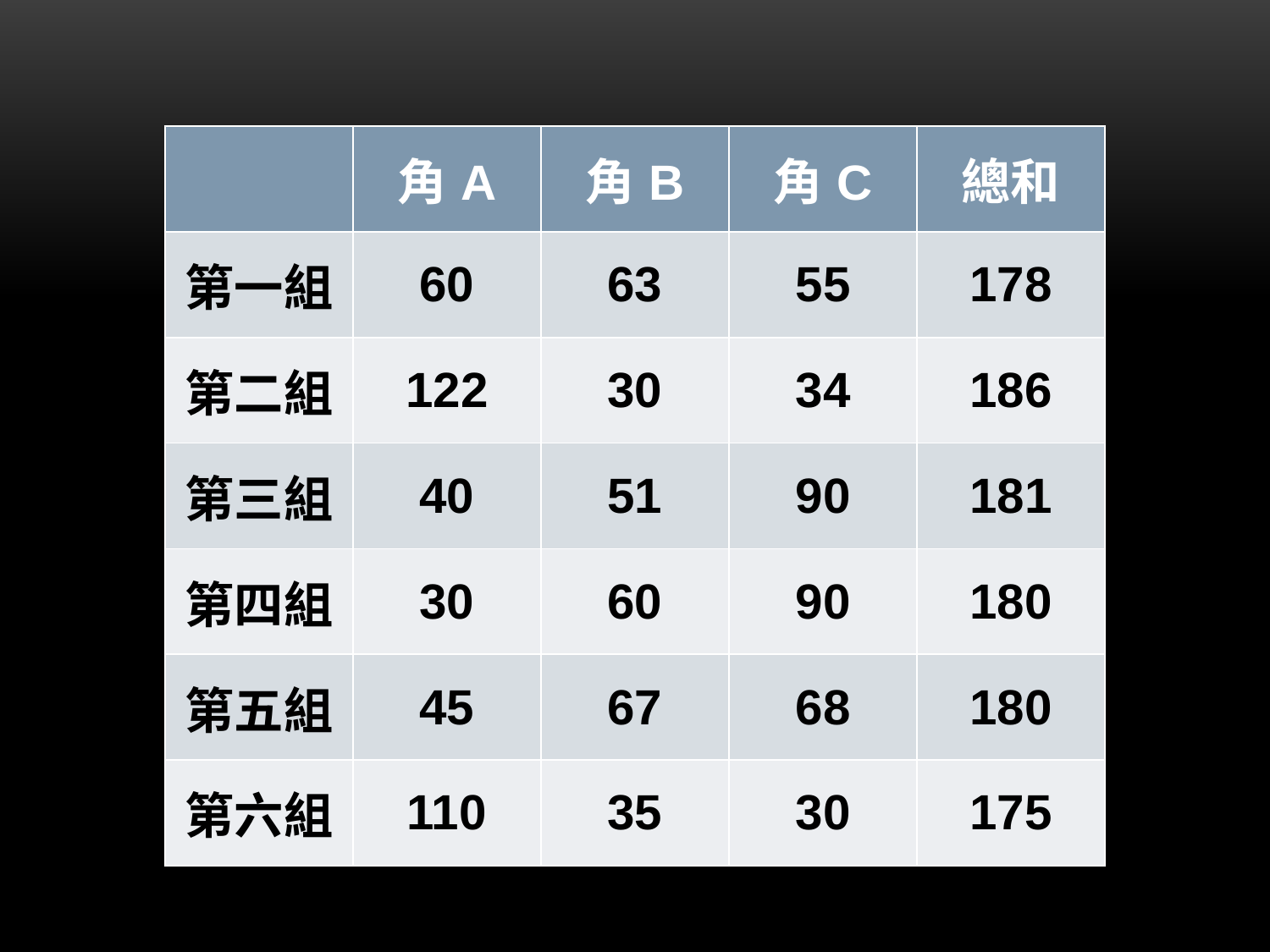

|  | 角A | 角B | 角C | 總和 |
| --- | --- | --- | --- | --- |
| 第一組 | 60 | 63 | 55 | 178 |
| 第二組 | 122 | 30 | 34 | 186 |
| 第三組 | 40 | 51 | 90 | 181 |
| 第四組 | 30 | 60 | 90 | 180 |
| 第五組 | 45 | 67 | 68 | 180 |
| 第六組 | 110 | 35 | 30 | 175 |